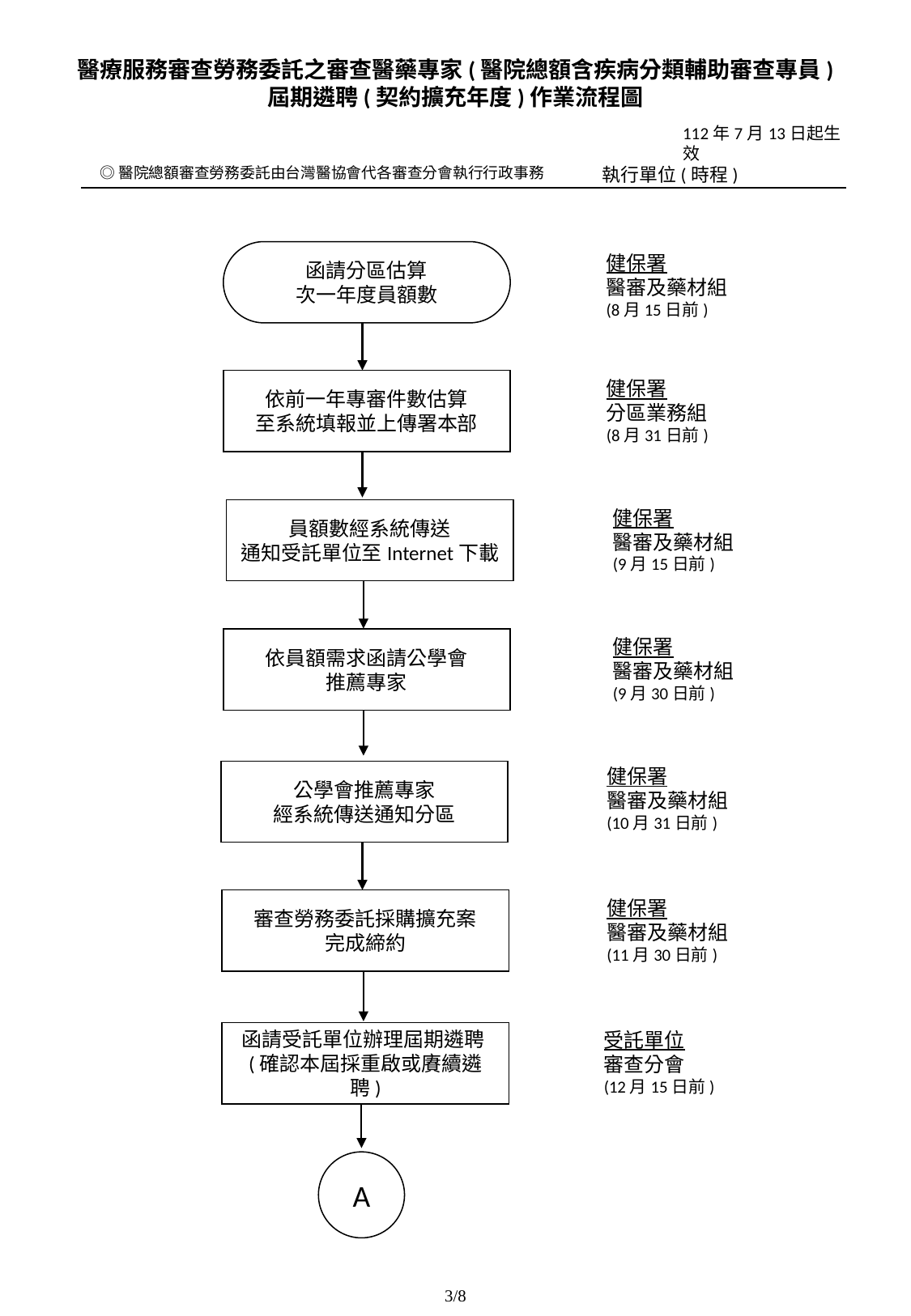

醫療服務審查勞務委託之審查醫藥專家(醫院總額含疾病分類輔助審查專員)
屆期遴聘(契約擴充年度)作業流程圖
112年7月13日起生效
◎醫院總額審查勞務委託由台灣醫協會代各審查分會執行行政事務
執行單位(時程)
函請分區估算
次一年度員額數
健保署
醫審及藥材組
(8月15日前)
依前一年專審件數估算
至系統填報並上傳署本部
健保署
分區業務組
(8月31日前)
健保署
醫審及藥材組
(9月15日前)
員額數經系統傳送
通知受託單位至Internet下載
健保署
醫審及藥材組
(9月30日前)
依員額需求函請公學會
推薦專家
健保署
醫審及藥材組
(10月31日前)
公學會推薦專家
經系統傳送通知分區
健保署
醫審及藥材組
(11月30日前)
審查勞務委託採購擴充案
完成締約
受託單位
審查分會
(12月15日前)
函請受託單位辦理屆期遴聘(確認本屆採重啟或賡續遴聘)
A
3/8